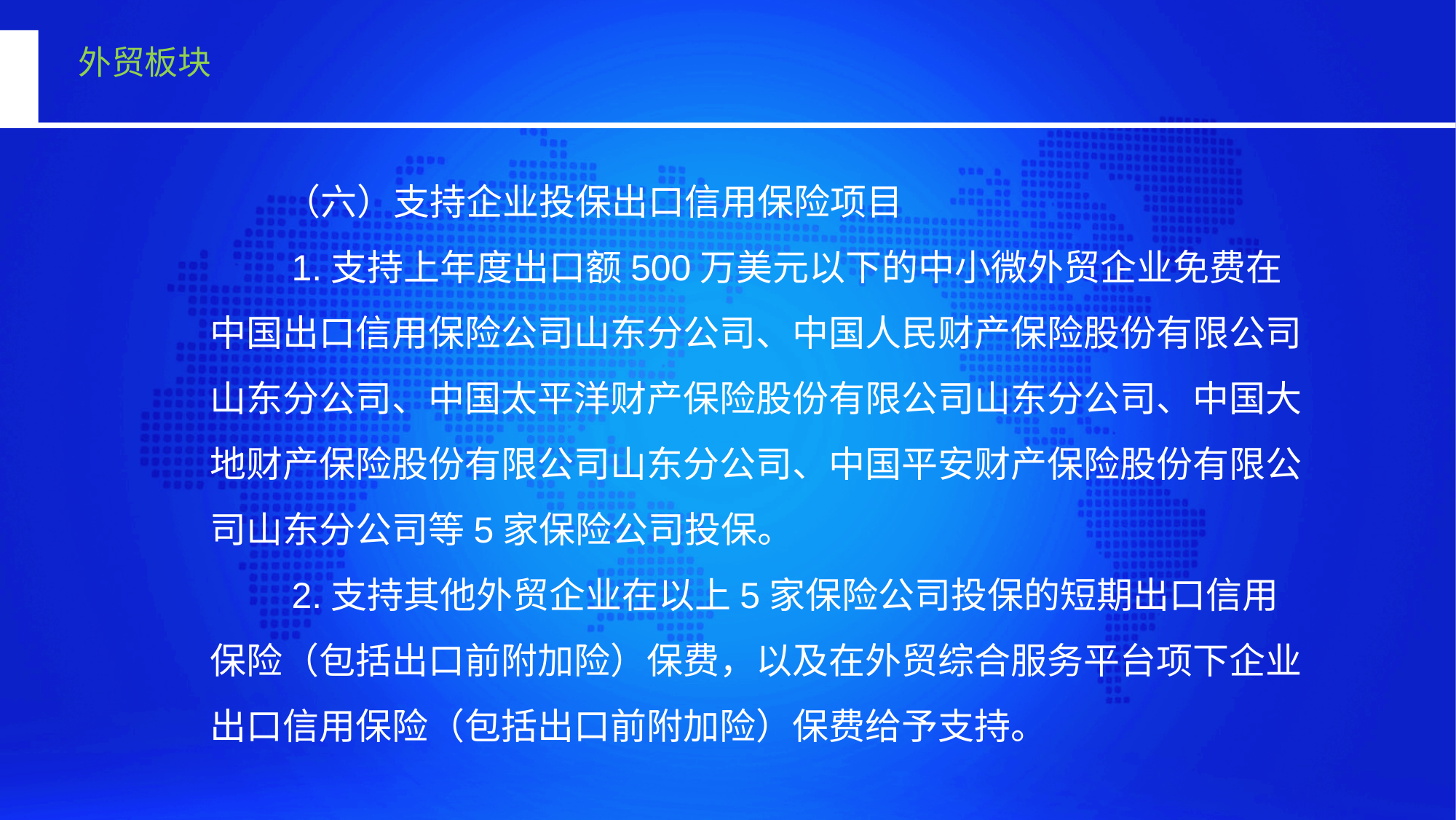

外贸板块

        （六）支持企业投保出口信用保险项目
        1.支持上年度出口额500万美元以下的中小微外贸企业免费在中国出口信用保险公司山东分公司、中国人民财产保险股份有限公司山东分公司、中国太平洋财产保险股份有限公司山东分公司、中国大地财产保险股份有限公司山东分公司、中国平安财产保险股份有限公司山东分公司等5家保险公司投保。
        2.支持其他外贸企业在以上5家保险公司投保的短期出口信用保险（包括出口前附加险）保费，以及在外贸综合服务平台项下企业出口信用保险（包括出口前附加险）保费给予支持。